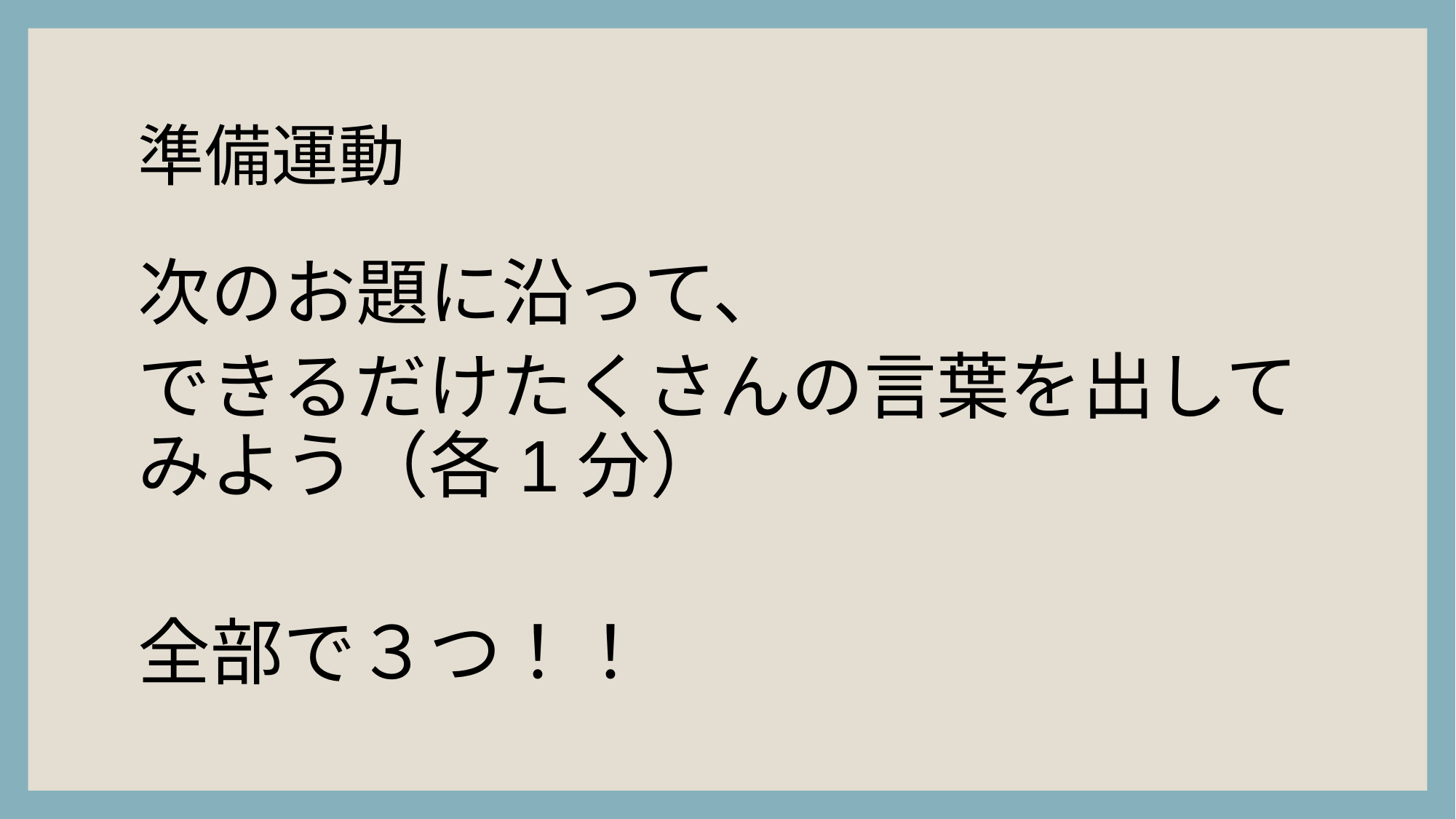

# 準備運動
次のお題に沿って、
できるだけたくさんの言葉を出してみよう（各1分）

全部で３つ！！